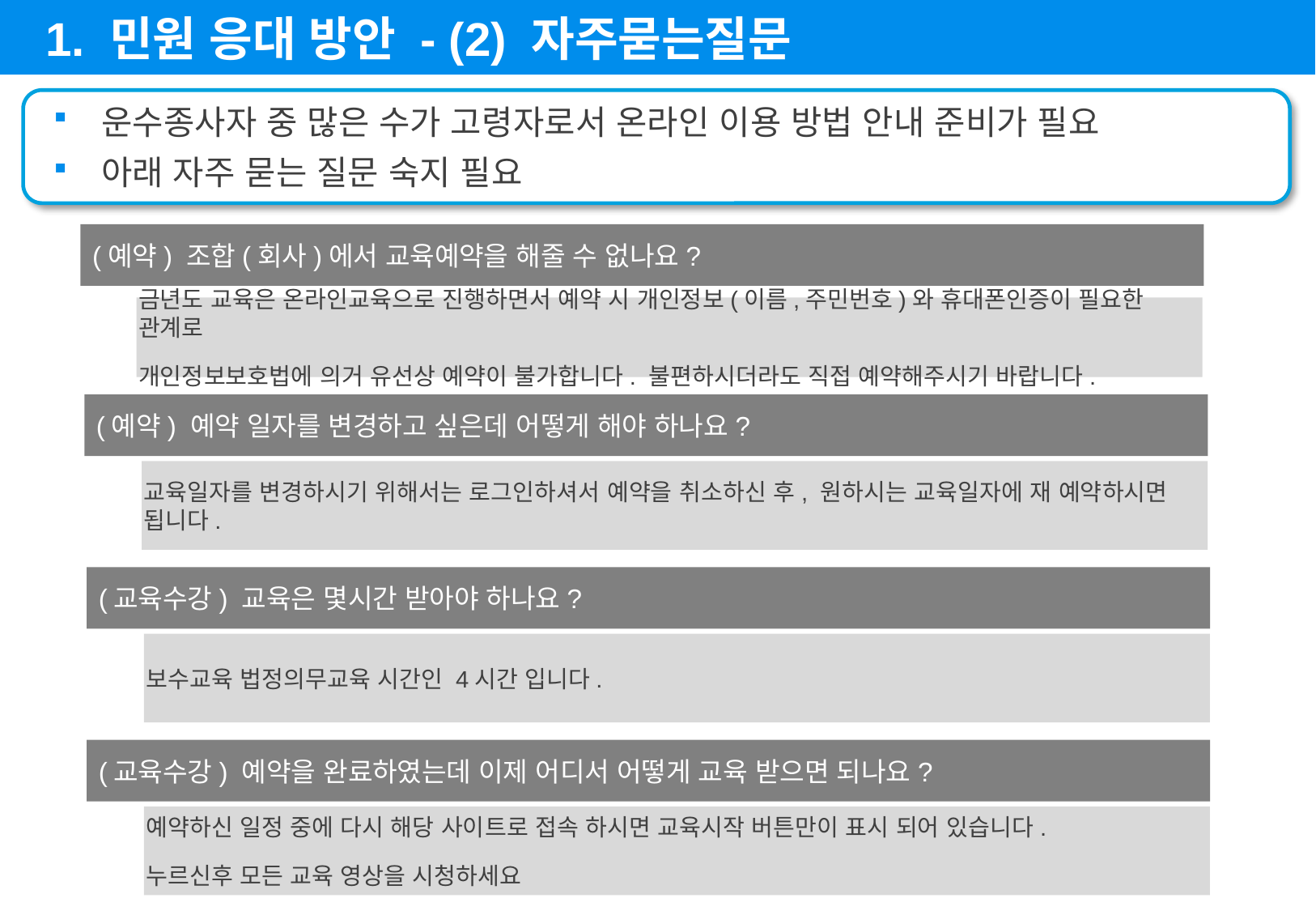

1. 민원 응대 방안 - (2) 자주묻는질문
운수종사자 중 많은 수가 고령자로서 온라인 이용 방법 안내 준비가 필요
아래 자주 묻는 질문 숙지 필요
(예약) 조합(회사)에서 교육예약을 해줄 수 없나요?
금년도 교육은 온라인교육으로 진행하면서 예약 시 개인정보(이름,주민번호)와 휴대폰인증이 필요한 관계로
개인정보보호법에 의거 유선상 예약이 불가합니다. 불편하시더라도 직접 예약해주시기 바랍니다.
(예약) 예약 일자를 변경하고 싶은데 어떻게 해야 하나요?
교육일자를 변경하시기 위해서는 로그인하셔서 예약을 취소하신 후, 원하시는 교육일자에 재 예약하시면 됩니다.
(교육수강) 교육은 몇시간 받아야 하나요?
보수교육 법정의무교육 시간인 4시간 입니다.
(교육수강) 예약을 완료하였는데 이제 어디서 어떻게 교육 받으면 되나요?
예약하신 일정 중에 다시 해당 사이트로 접속 하시면 교육시작 버튼만이 표시 되어 있습니다.
누르신후 모든 교육 영상을 시청하세요